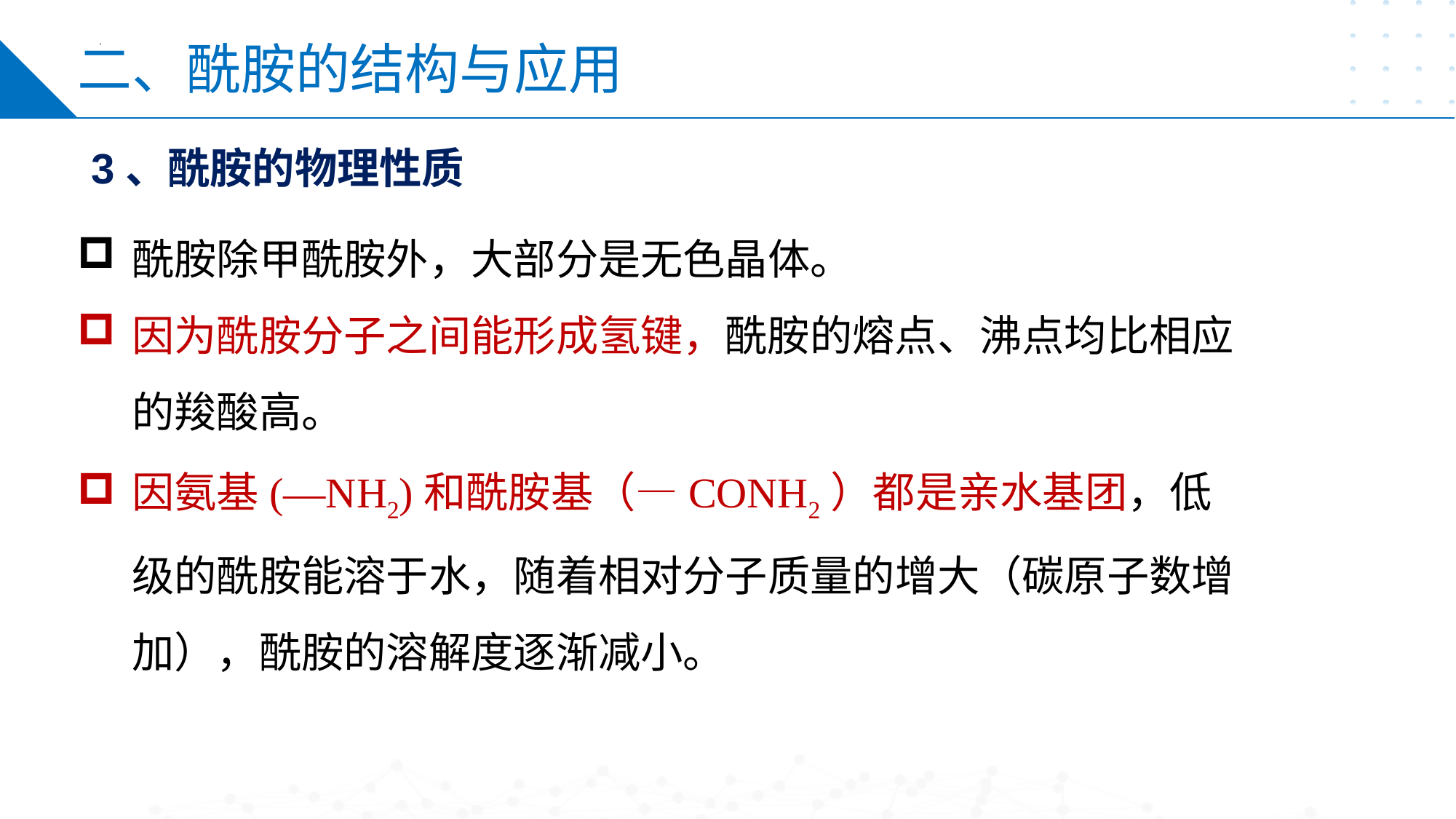

二、酰胺的结构与应用
3、酰胺的物理性质

酰胺除甲酰胺外，大部分是无色晶体。
因为酰胺分子之间能形成氢键，酰胺的熔点、沸点均比相应的羧酸高。
因氨基(—NH2)和酰胺基（—CONH2）都是亲水基团，低级的酰胺能溶于水，随着相对分子质量的增大（碳原子数增加），酰胺的溶解度逐渐减小。